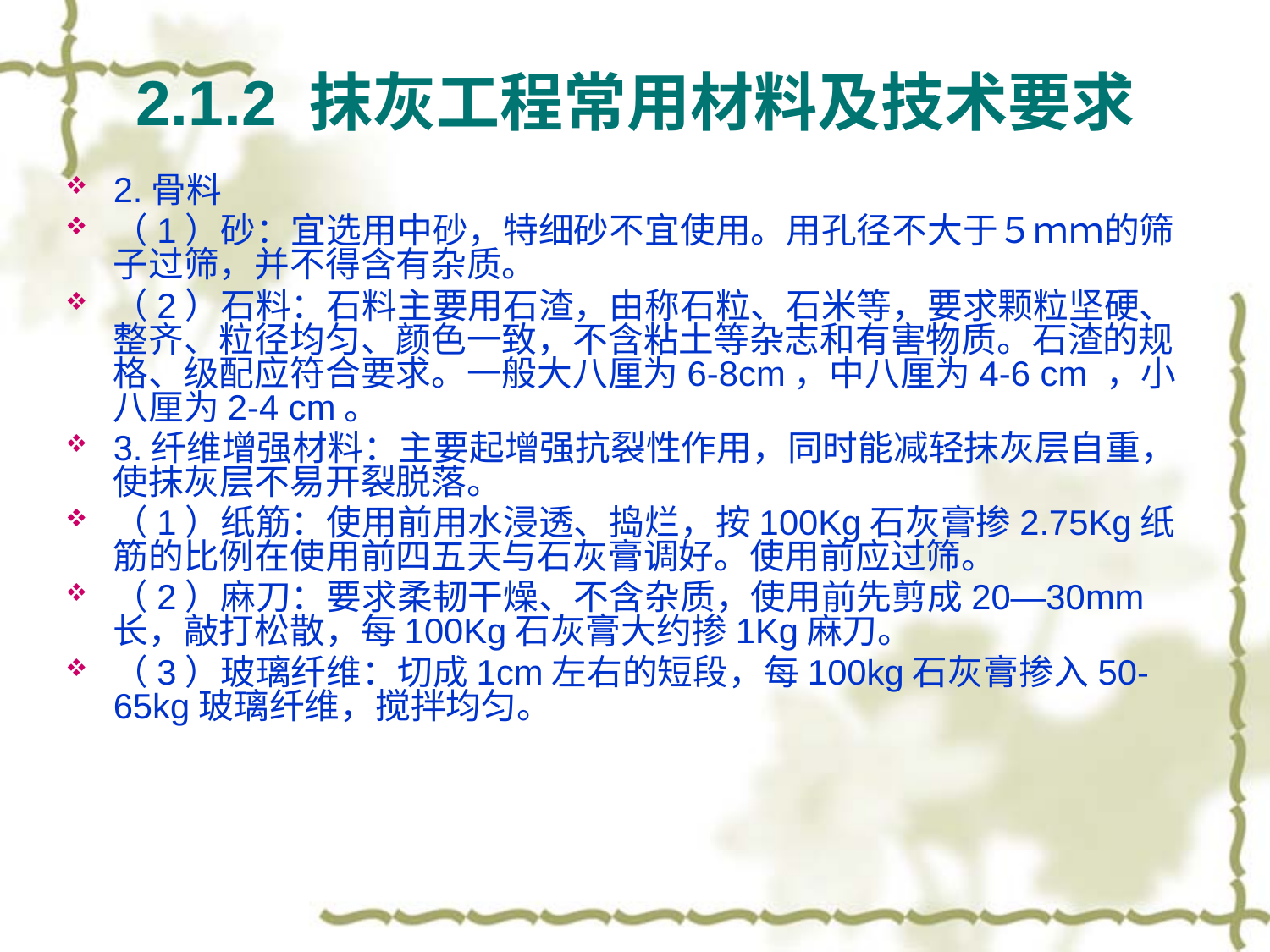

# 2.1.2 抹灰工程常用材料及技术要求
2.骨料
（1）砂：宜选用中砂，特细砂不宜使用。用孔径不大于５ｍｍ的筛子过筛，并不得含有杂质。
（2）石料：石料主要用石渣，由称石粒、石米等，要求颗粒坚硬、整齐、粒径均匀、颜色一致，不含粘土等杂志和有害物质。石渣的规格、级配应符合要求。一般大八厘为6-8cm，中八厘为4-6 cm ，小八厘为2-4 cm。
3.纤维增强材料：主要起增强抗裂性作用，同时能减轻抹灰层自重，使抹灰层不易开裂脱落。
（1）纸筋：使用前用水浸透、捣烂，按100Kg石灰膏掺2.75Kg纸筋的比例在使用前四五天与石灰膏调好。使用前应过筛。
（2）麻刀：要求柔韧干燥、不含杂质，使用前先剪成20—30mm长，敲打松散，每100Kg石灰膏大约掺1Kg麻刀。
（3）玻璃纤维：切成1cm左右的短段，每100kg石灰膏掺入50-65kg玻璃纤维，搅拌均匀。